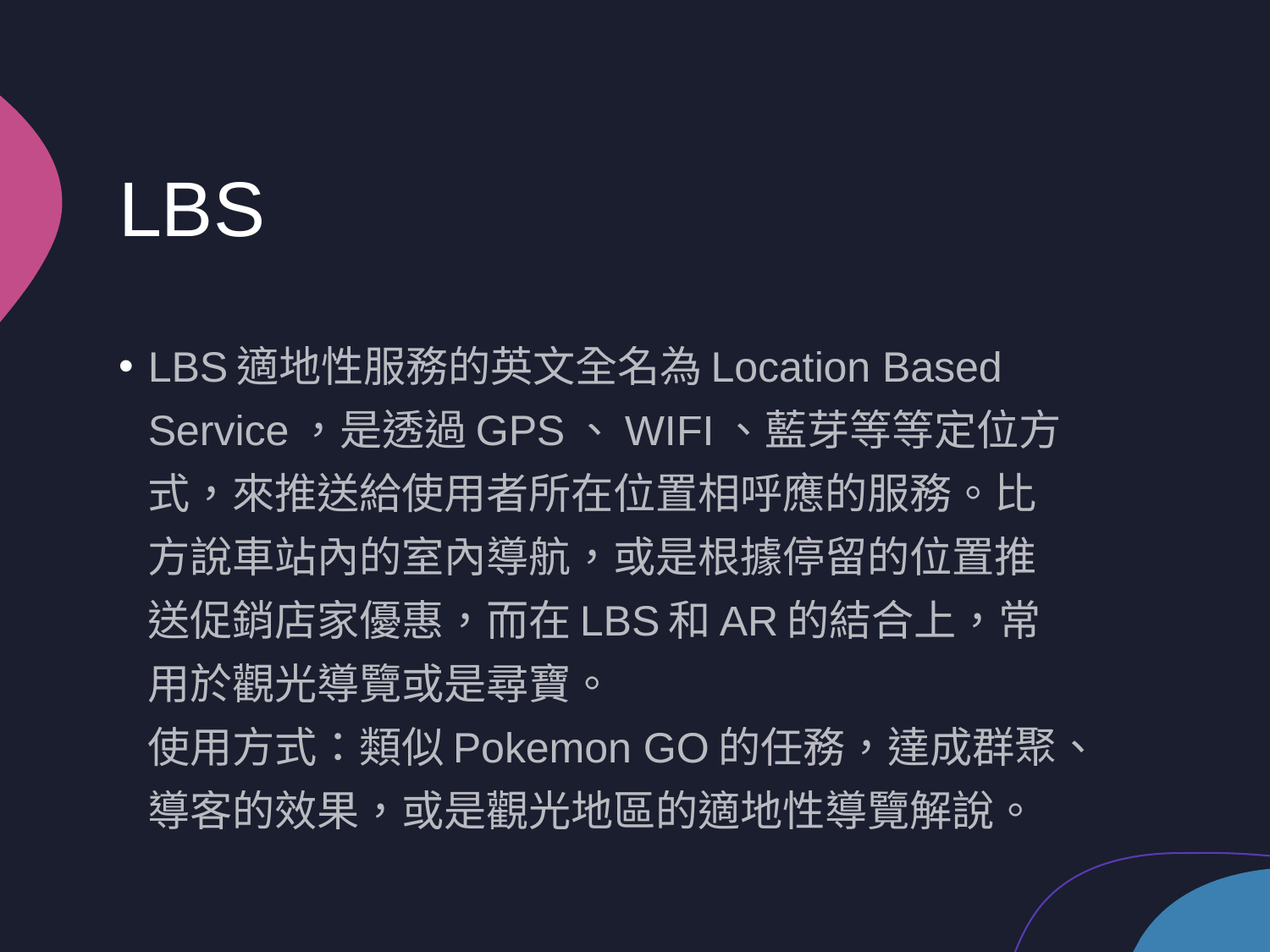

# LBS
LBS適地性服務的英文全名為Location Based Service，是透過GPS、WIFI、藍芽等等定位方式，來推送給使用者所在位置相呼應的服務。比方說車站內的室內導航，或是根據停留的位置推送促銷店家優惠，而在LBS和AR的結合上，常用於觀光導覽或是尋寶。
使用方式：類似Pokemon GO的任務，達成群聚、導客的效果，或是觀光地區的適地性導覽解說。